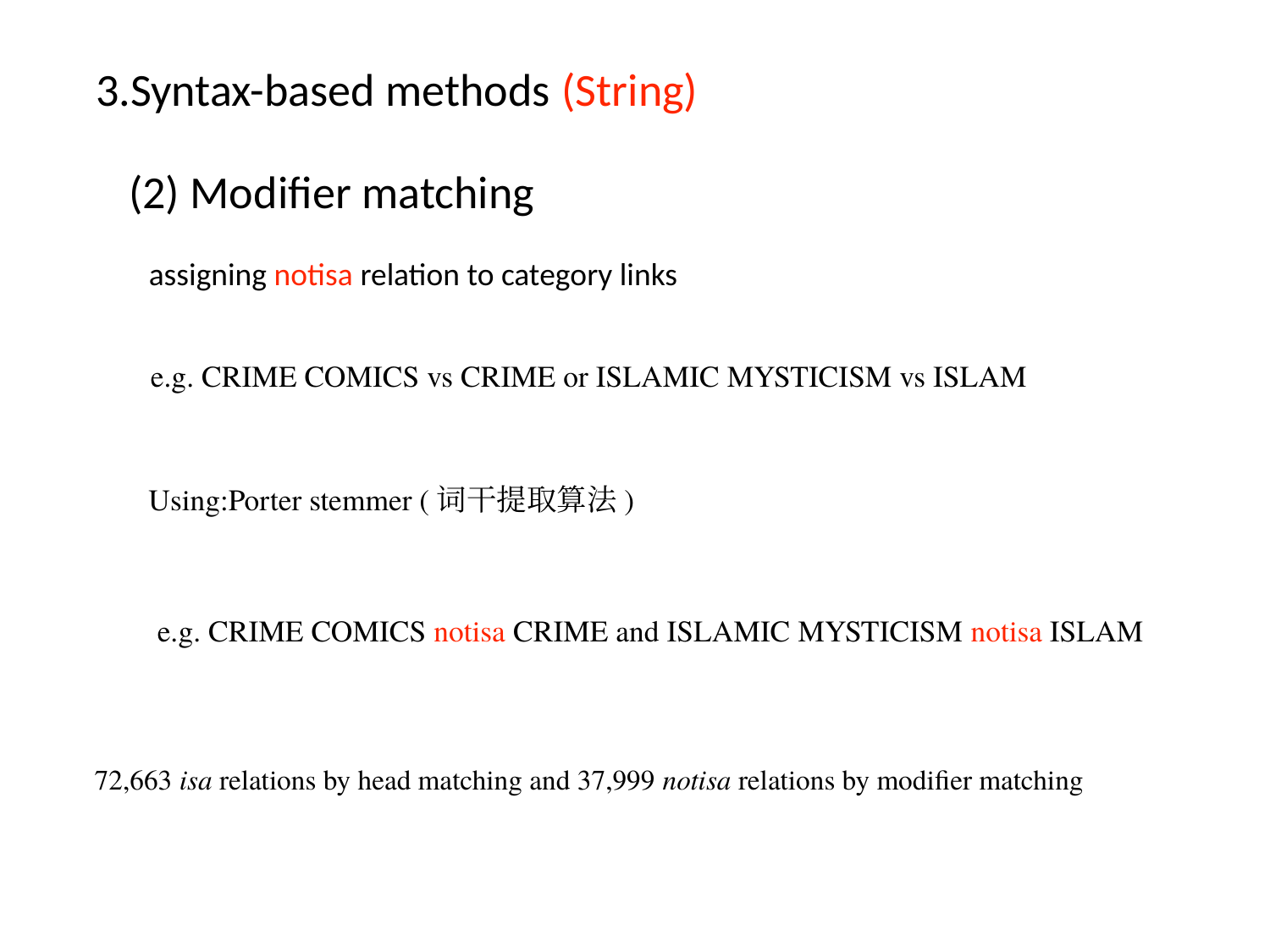

3.Syntax-based methods (String)
(2) Modifier matching
assigning notisa relation to category links
e.g. CRIME COMICS vs CRIME or ISLAMIC MYSTICISM vs ISLAM
Using:Porter stemmer (词干提取算法)
e.g. CRIME COMICS notisa CRIME and ISLAMIC MYSTICISM notisa ISLAM
72,663 isa relations by head matching and 37,999 notisa relations by modifier matching
10